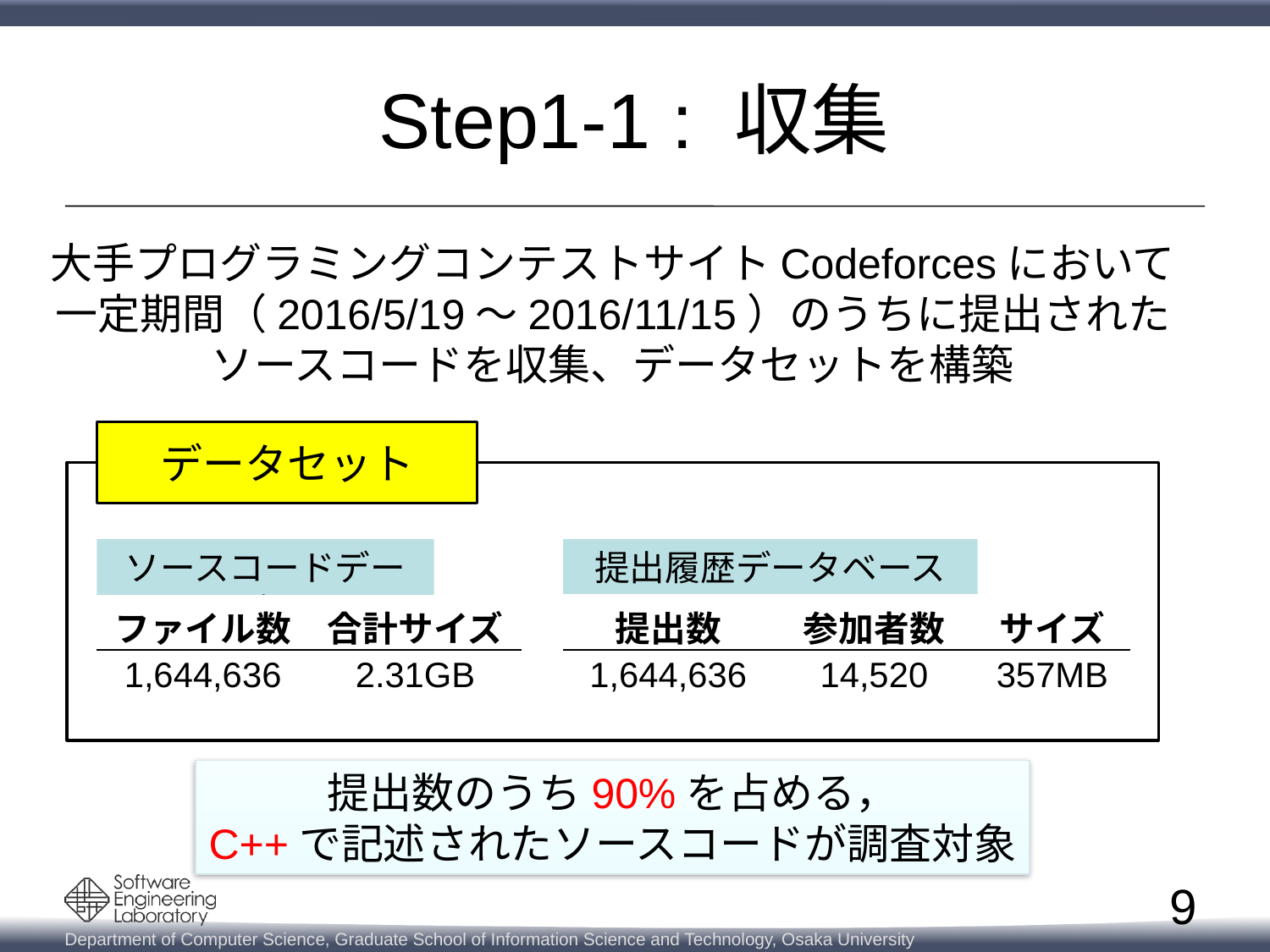

# Step1-1 : 収集
大手プログラミングコンテストサイトCodeforcesにおいて
一定期間（2016/5/19～2016/11/15）のうちに提出された
ソースコードを収集、データセットを構築

データセット

ソースコードデータ
提出履歴データベース
| ファイル数 | 合計サイズ |
| --- | --- |
| 1,644,636 | 2.31GB |
| 提出数 | 参加者数 | サイズ |
| --- | --- | --- |
| 1,644,636 | 14,520 | 357MB |
提出数のうち90%を占める，
C++で記述されたソースコードが調査対象
9